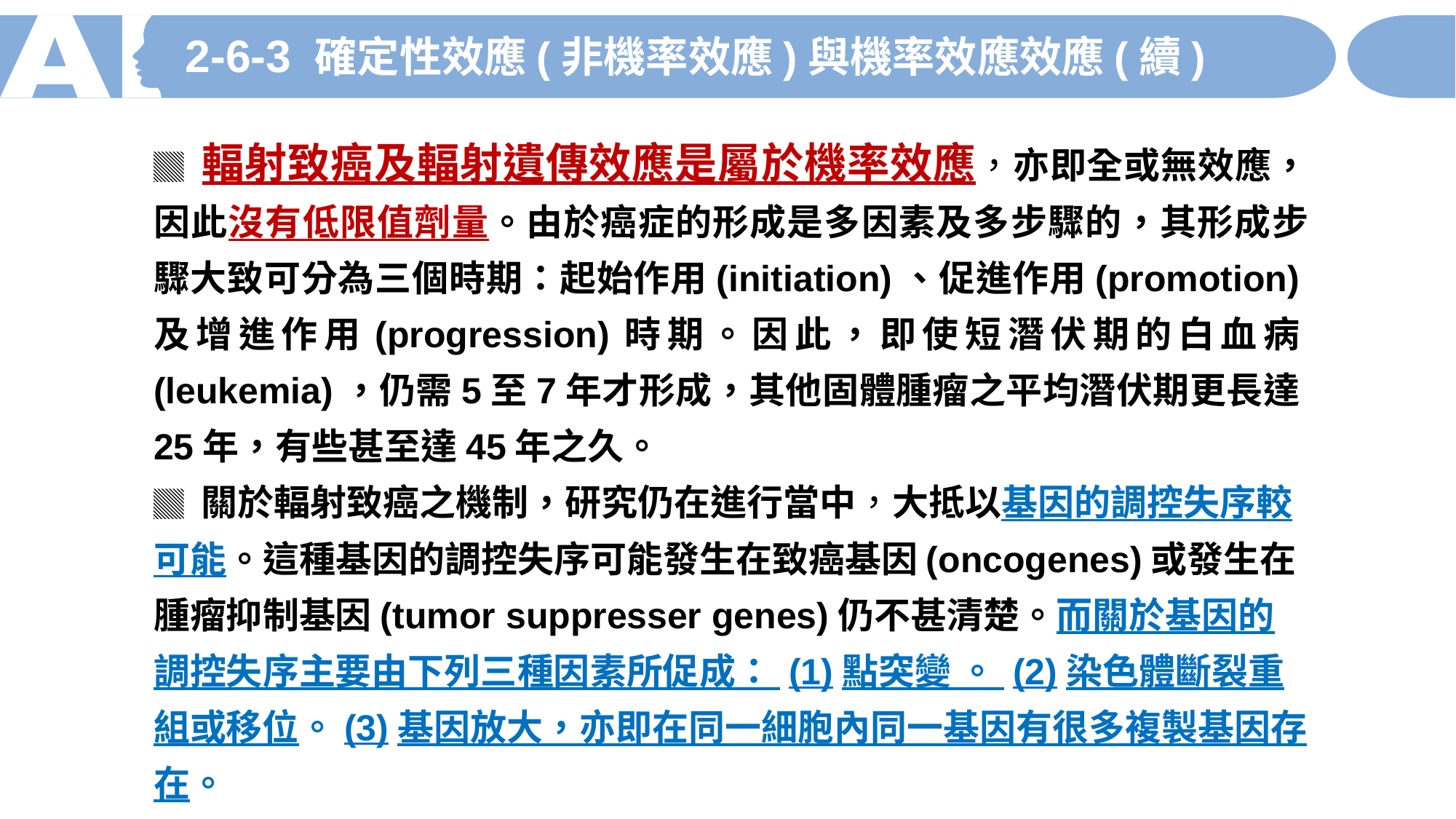

2-6-3 確定性效應(非機率效應)與機率效應效應(續)
▓ 輻射致癌及輻射遺傳效應是屬於機率效應，亦即全或無效應，因此沒有低限值劑量。由於癌症的形成是多因素及多步驟的，其形成步驟大致可分為三個時期：起始作用(initiation)、促進作用(promotion)及增進作用(progression)時期。因此，即使短潛伏期的白血病(leukemia)，仍需5至7年才形成，其他固體腫瘤之平均潛伏期更長達25年，有些甚至達45年之久。
▓ 關於輻射致癌之機制，研究仍在進行當中，大抵以基因的調控失序較可能。這種基因的調控失序可能發生在致癌基因(oncogenes)或發生在腫瘤抑制基因(tumor suppresser genes)仍不甚清楚。而關於基因的調控失序主要由下列三種因素所促成： (1)點突變 。 (2)染色體斷裂重組或移位。(3)基因放大，亦即在同一細胞內同一基因有很多複製基因存在。